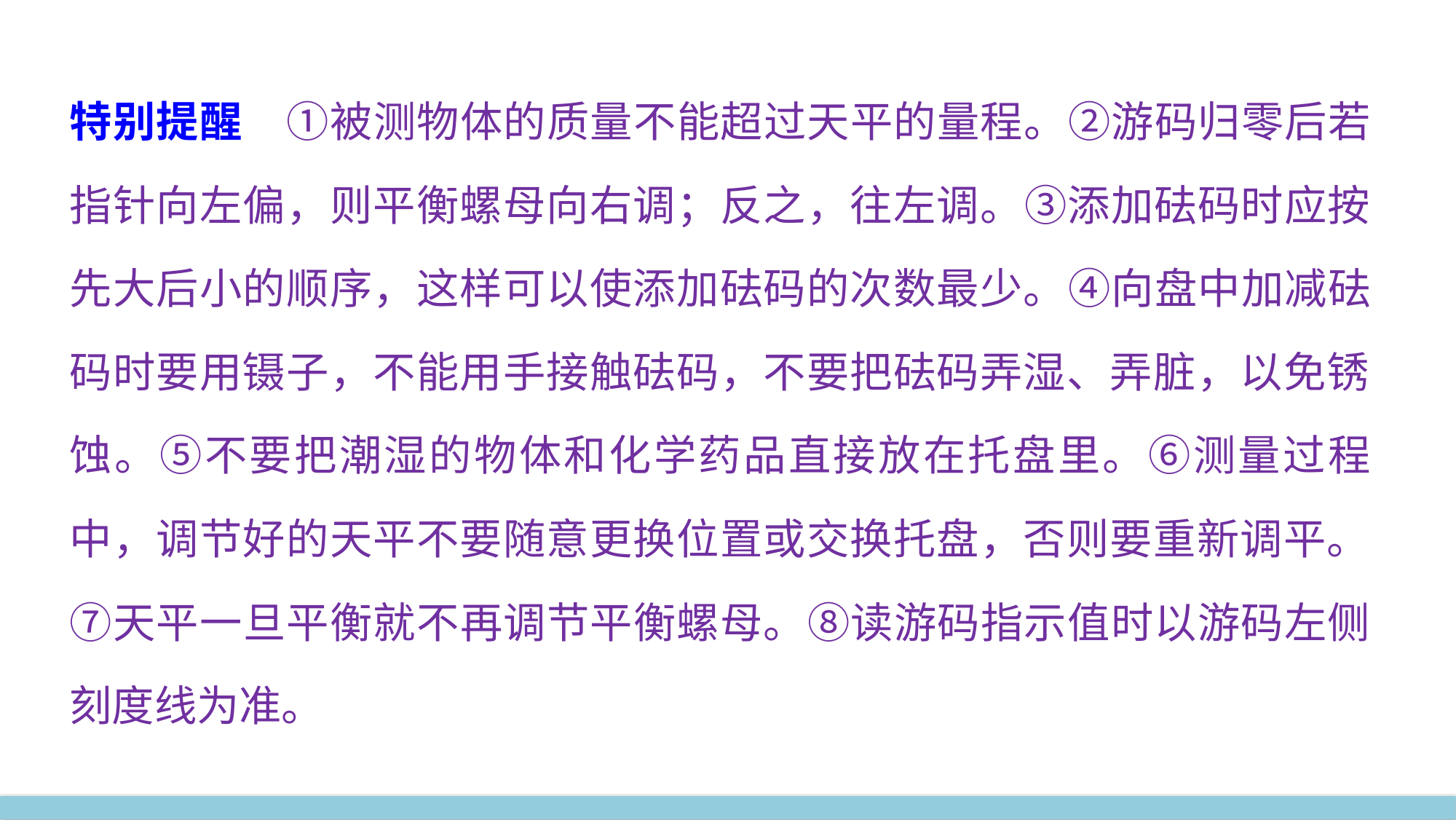

特别提醒　①被测物体的质量不能超过天平的量程。②游码归零后若指针向左偏，则平衡螺母向右调；反之，往左调。③添加砝码时应按先大后小的顺序，这样可以使添加砝码的次数最少。④向盘中加减砝码时要用镊子，不能用手接触砝码，不要把砝码弄湿、弄脏，以免锈蚀。⑤不要把潮湿的物体和化学药品直接放在托盘里。⑥测量过程中，调节好的天平不要随意更换位置或交换托盘，否则要重新调平。⑦天平一旦平衡就不再调节平衡螺母。⑧读游码指示值时以游码左侧刻度线为准。